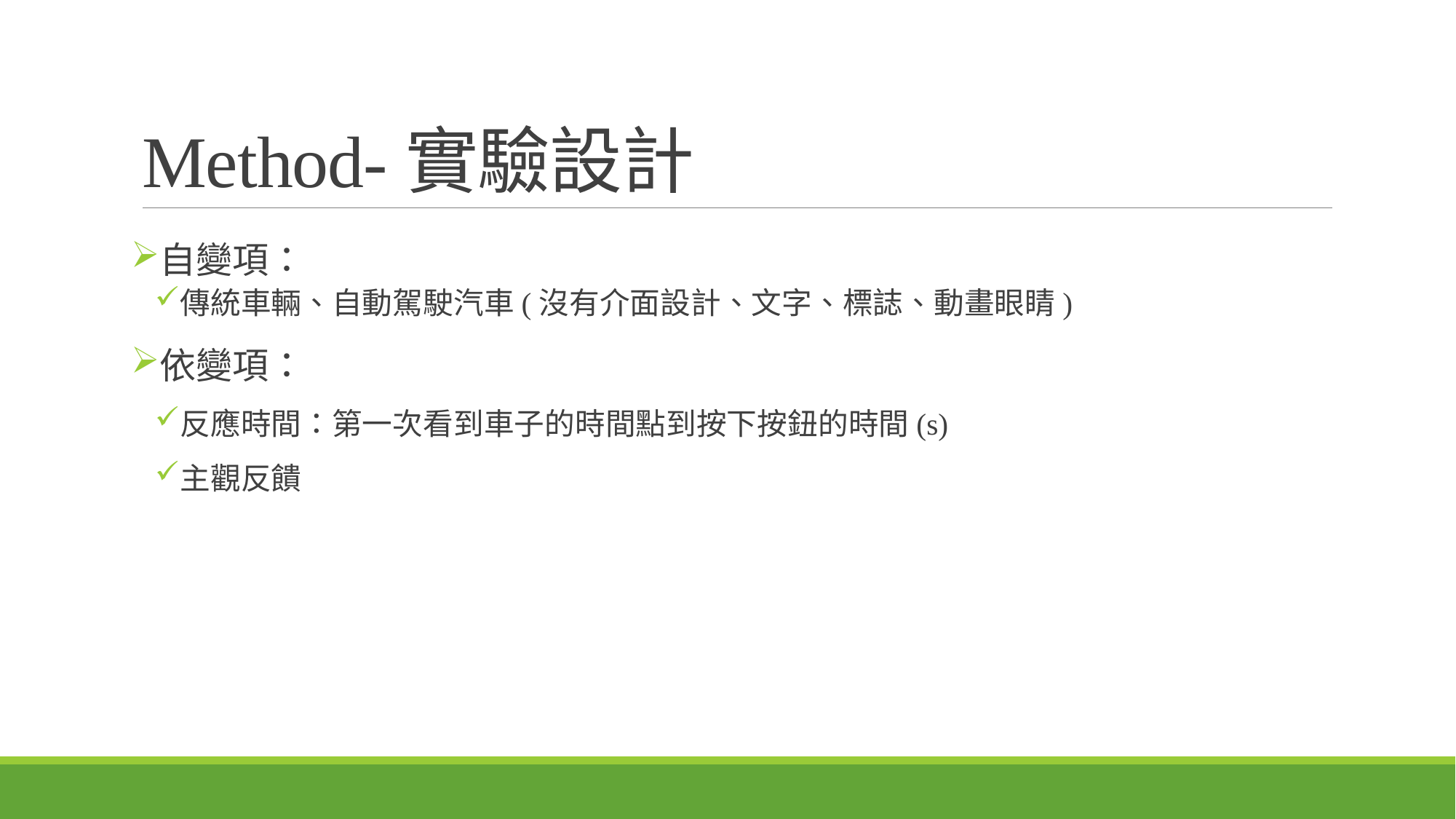

# Method-實驗設計
自變項：
傳統車輛、自動駕駛汽車(沒有介面設計、文字、標誌、動畫眼睛)
依變項：
反應時間：第一次看到車子的時間點到按下按鈕的時間(s)
主觀反饋